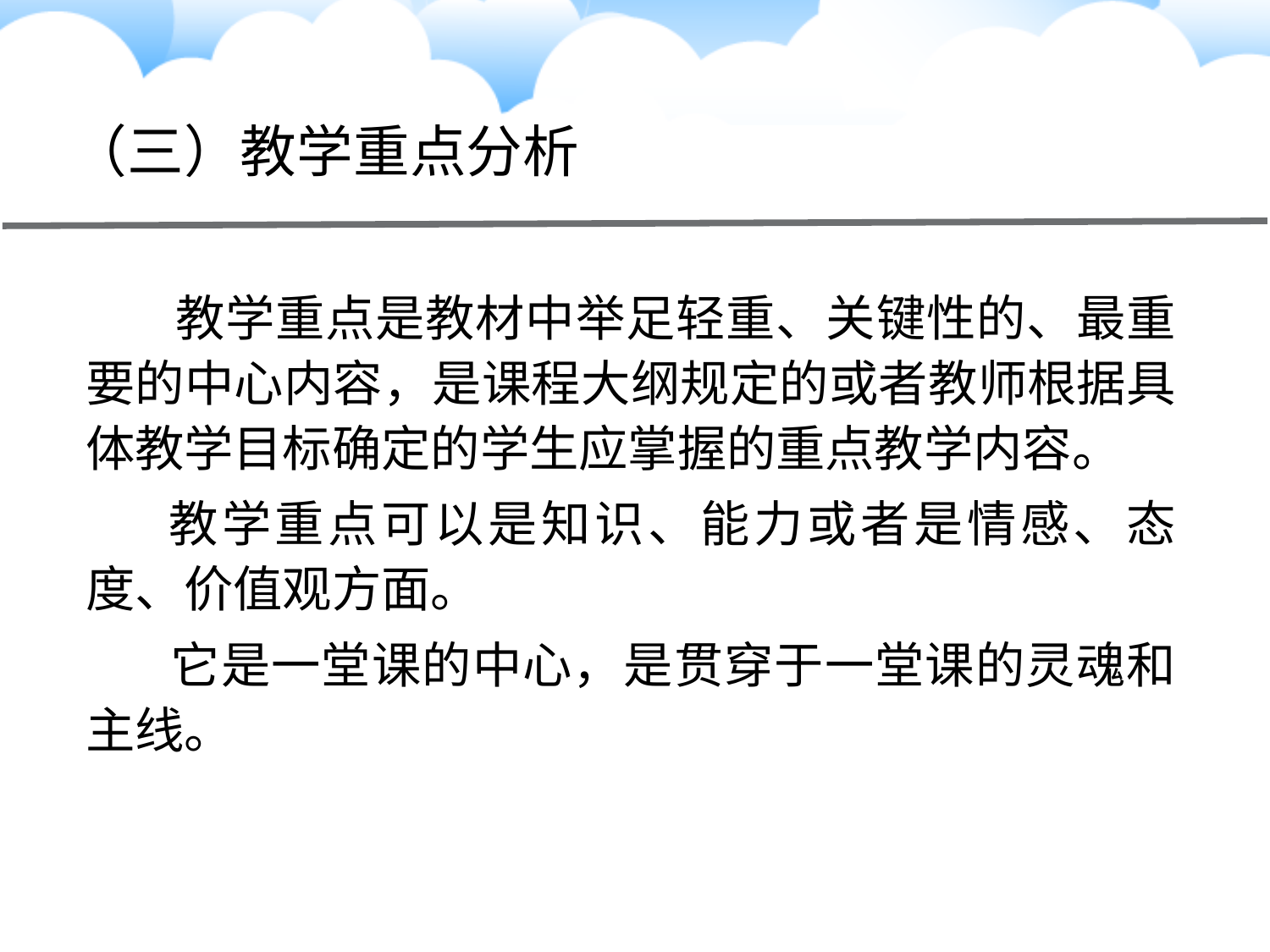

# （三）教学重点分析
 　　教学重点是教材中举足轻重、关键性的、最重要的中心内容，是课程大纲规定的或者教师根据具体教学目标确定的学生应掌握的重点教学内容。
　  教学重点可以是知识、能力或者是情感、态度、价值观方面。
      它是一堂课的中心，是贯穿于一堂课的灵魂和主线。